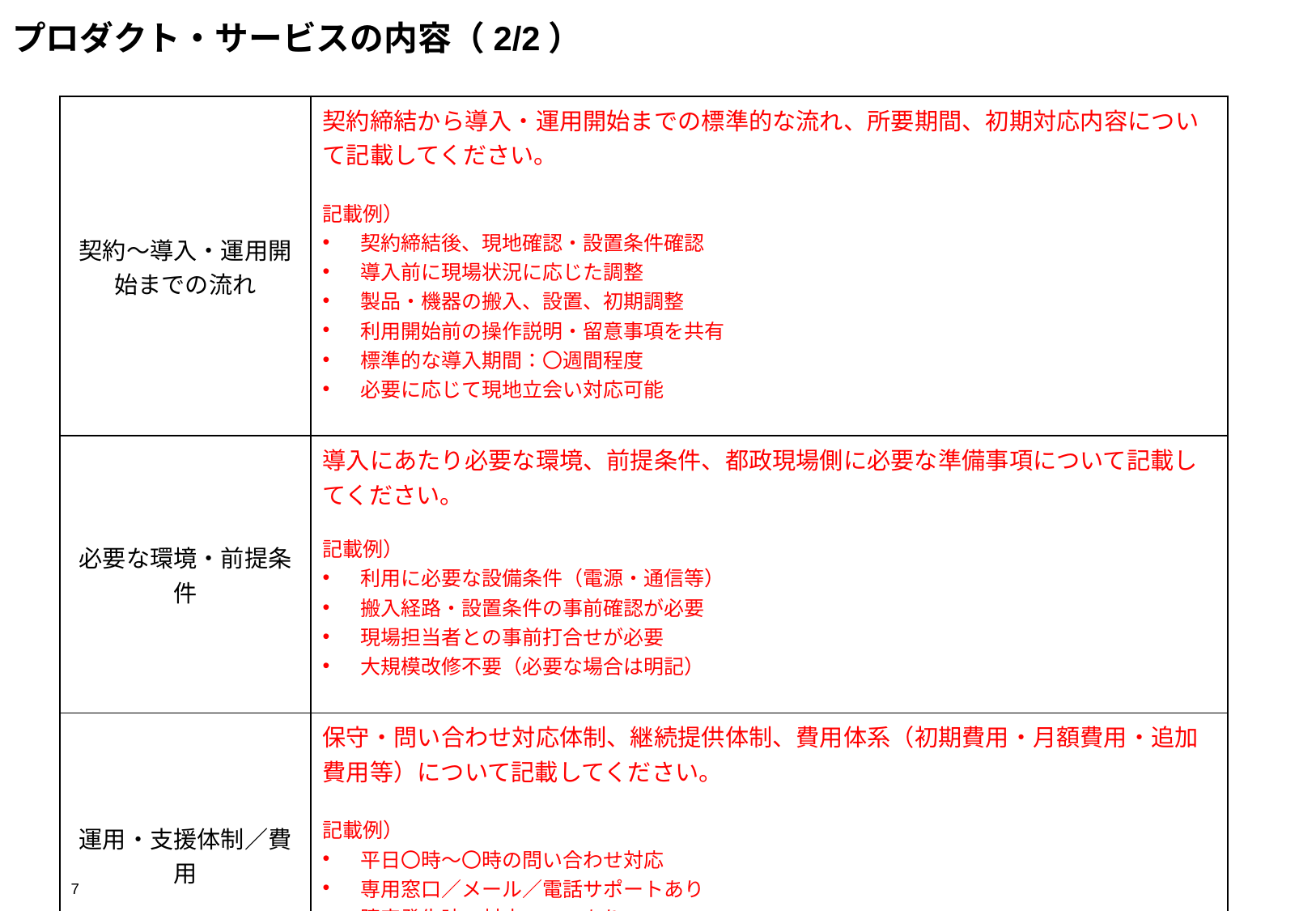

# プロダクト・サービスの内容（2/2）
| 契約～導入・運用開始までの流れ | 契約締結から導入・運用開始までの標準的な流れ、所要期間、初期対応内容について記載してください。 記載例） 契約締結後、現地確認・設置条件確認 導入前に現場状況に応じた調整 製品・機器の搬入、設置、初期調整 利用開始前の操作説明・留意事項を共有 標準的な導入期間：〇週間程度 必要に応じて現地立会い対応可能 |
| --- | --- |
| 必要な環境・前提条件 | 導入にあたり必要な環境、前提条件、都政現場側に必要な準備事項について記載してください。 記載例） 利用に必要な設備条件（電源・通信等） 搬入経路・設置条件の事前確認が必要 現場担当者との事前打合せが必要 大規模改修不要（必要な場合は明記） |
| 運用・支援体制／費用 | 保守・問い合わせ対応体制、継続提供体制、費用体系（初期費用・月額費用・追加費用等）について記載してください。 記載例） 平日〇時〜〇時の問い合わせ対応 専用窓口／メール／電話サポートあり 障害発生時の対応フローあり 継続提供のための体制を整備 初期費用：〇円、月額利用料：〇円 |
7